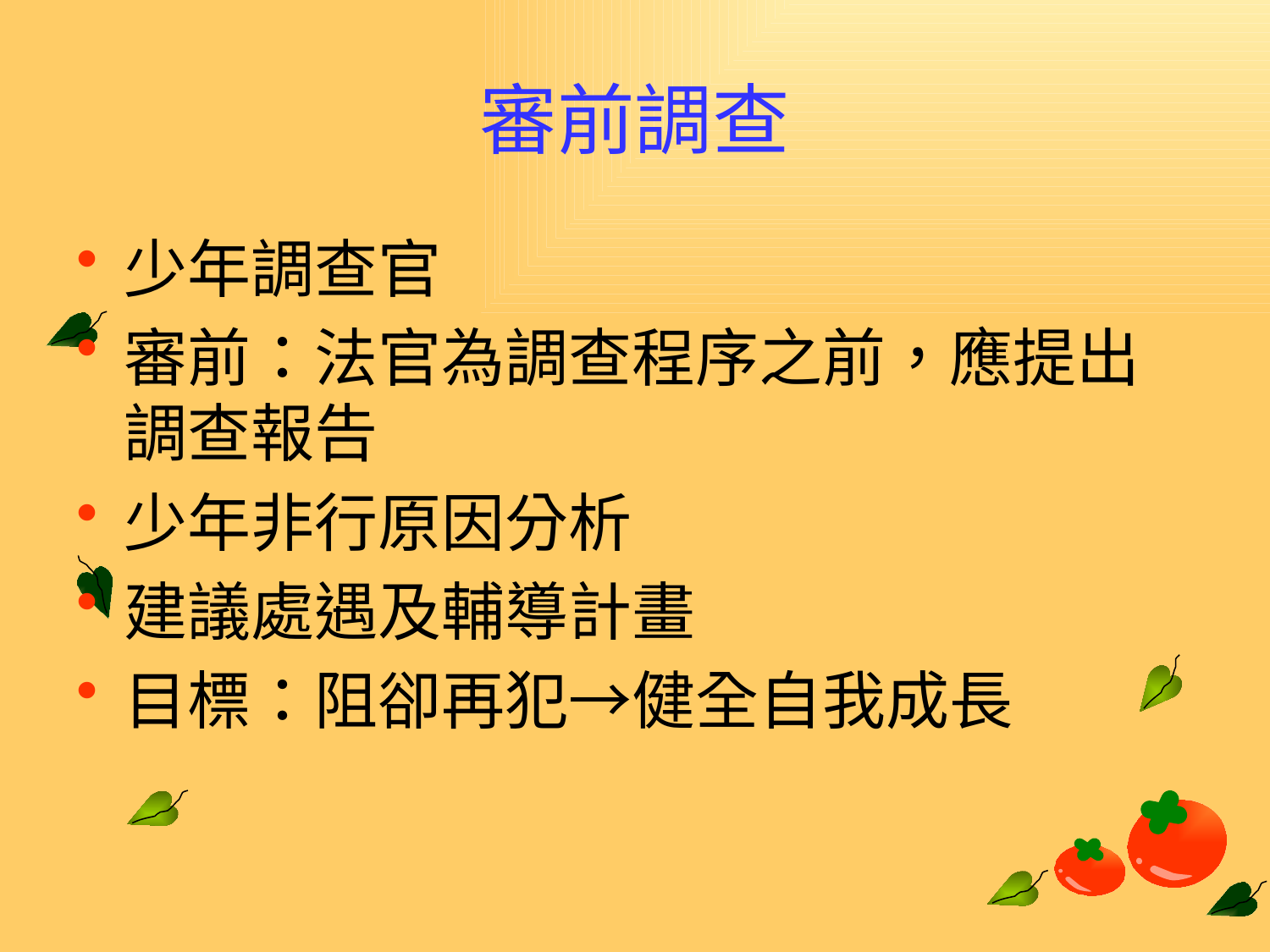

# 審前調查
少年調查官
審前：法官為調查程序之前，應提出調查報告
少年非行原因分析
建議處遇及輔導計畫
目標：阻卻再犯→健全自我成長